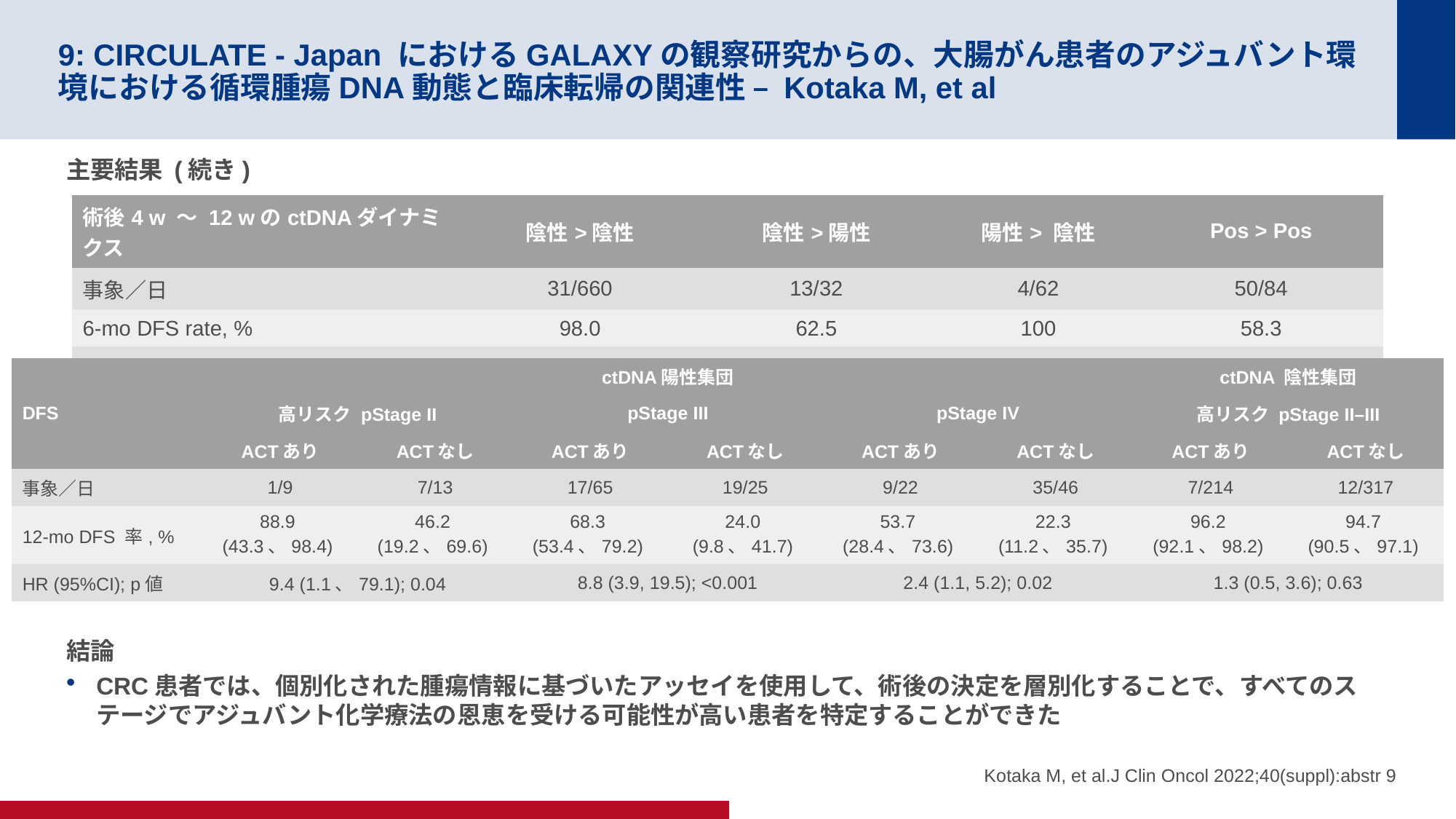

# 9: CIRCULATE - Japan におけるGALAXYの観察研究からの、大腸がん患者のアジュバント環境における循環腫瘍DNA動態と臨床転帰の関連性 – Kotaka M, et al
主要結果 (続き)
結論
CRC患者では、個別化された腫瘍情報に基づいたアッセイを使用して、術後の決定を層別化することで、すべてのステージでアジュバント化学療法の恩恵を受ける可能性が高い患者を特定することができた
| 術後4 w ～ 12 wのctDNAダイナミクス | 陰性>陰性 | 陰性>陽性 | 陽性> 陰性 | Pos > Pos |
| --- | --- | --- | --- | --- |
| 事象／日 | 31/660 | 13/32 | 4/62 | 50/84 |
| 6-mo DFS rate, % | 98.0 | 62.5 | 100 | 58.3 |
| HR (95%CI); p値 | 0.8 (0.27、2.15); 0.60 | 9.2 (3.0, 28.4); <0.001 | 参照 | 15.8 (5.7, 44.2); <0.001 |
| DFS | ctDNA陽性集団 |  |  |  |  |  | ctDNA 陰性集団 |  |
| --- | --- | --- | --- | --- | --- | --- | --- | --- |
|  | 高リスク pStage II |  | pStage III |  | pStage IV |  | 高リスク pStage II–III |  |
|  | ACTあり | ACTなし | ACTあり | ACTなし | ACTあり | ACTなし | ACTあり | ACTなし |
| 事象／日 | 1/9 | 7/13 | 17/65 | 19/25 | 9/22 | 35/46 | 7/214 | 12/317 |
| 12-mo DFS 率, % | 88.9 (43.3、98.4) | 46.2 (19.2、69.6) | 68.3 (53.4、79.2) | 24.0 (9.8、41.7) | 53.7 (28.4、73.6) | 22.3 (11.2、35.7) | 96.2 (92.1、98.2) | 94.7 (90.5、97.1) |
| HR (95%CI); p値 | 9.4 (1.1、79.1); 0.04 |  | 8.8 (3.9, 19.5); <0.001 |  | 2.4 (1.1, 5.2); 0.02 |  | 1.3 (0.5, 3.6); 0.63 |  |
Kotaka M, et al.J Clin Oncol 2022;40(suppl):abstr 9